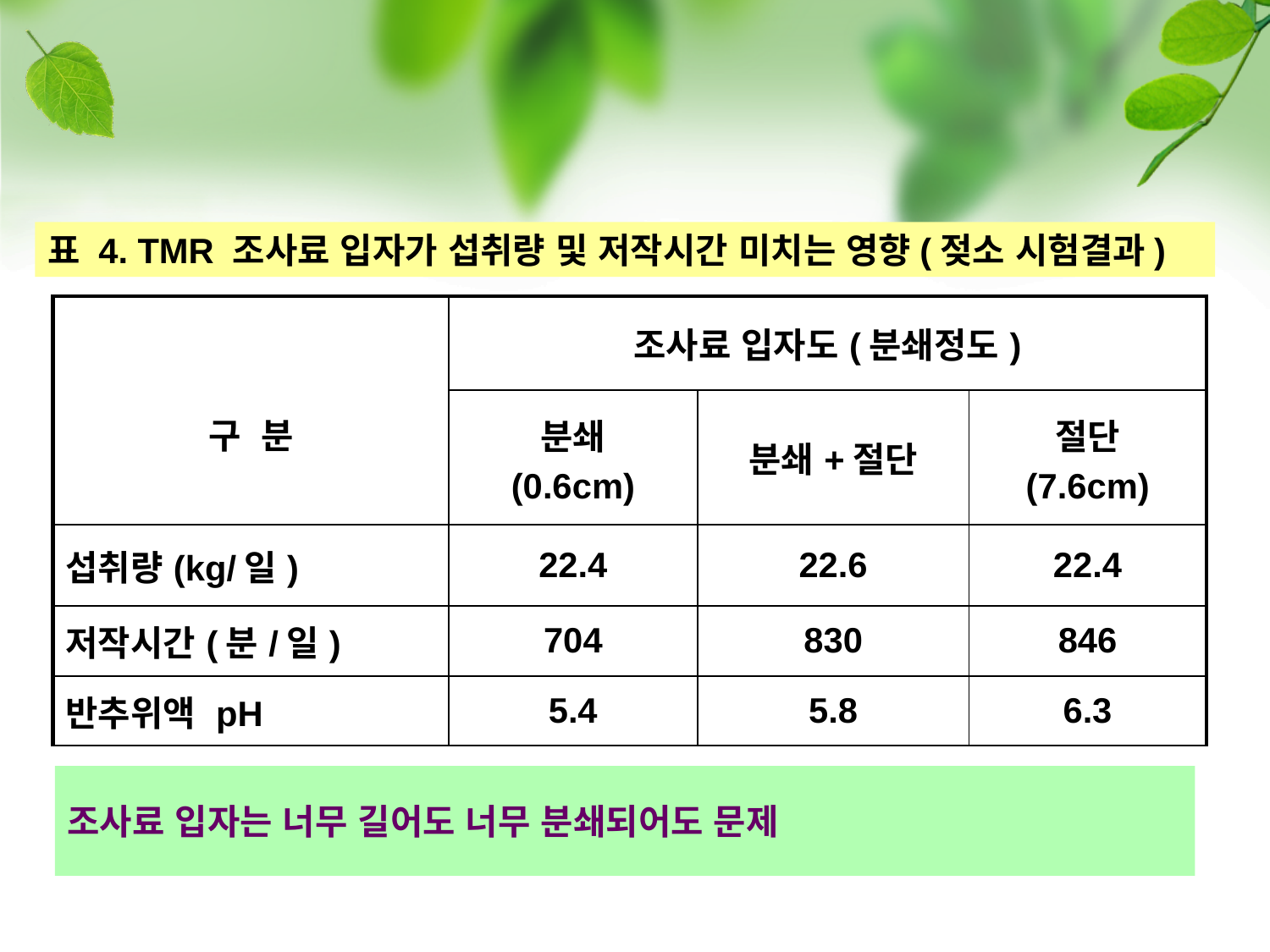

표 4. TMR 조사료 입자가 섭취량 및 저작시간 미치는 영향(젖소 시험결과)
| 구 분 | 조사료 입자도(분쇄정도) |  |  |
| --- | --- | --- | --- |
|  | 분쇄 (0.6cm) | 분쇄+절단 | 절단 (7.6cm) |
| 섭취량(kg/일) | 22.4 | 22.6 | 22.4 |
| 저작시간(분/일) | 704 | 830 | 846 |
| 반추위액 pH | 5.4 | 5.8 | 6.3 |
조사료 입자는 너무 길어도 너무 분쇄되어도 문제